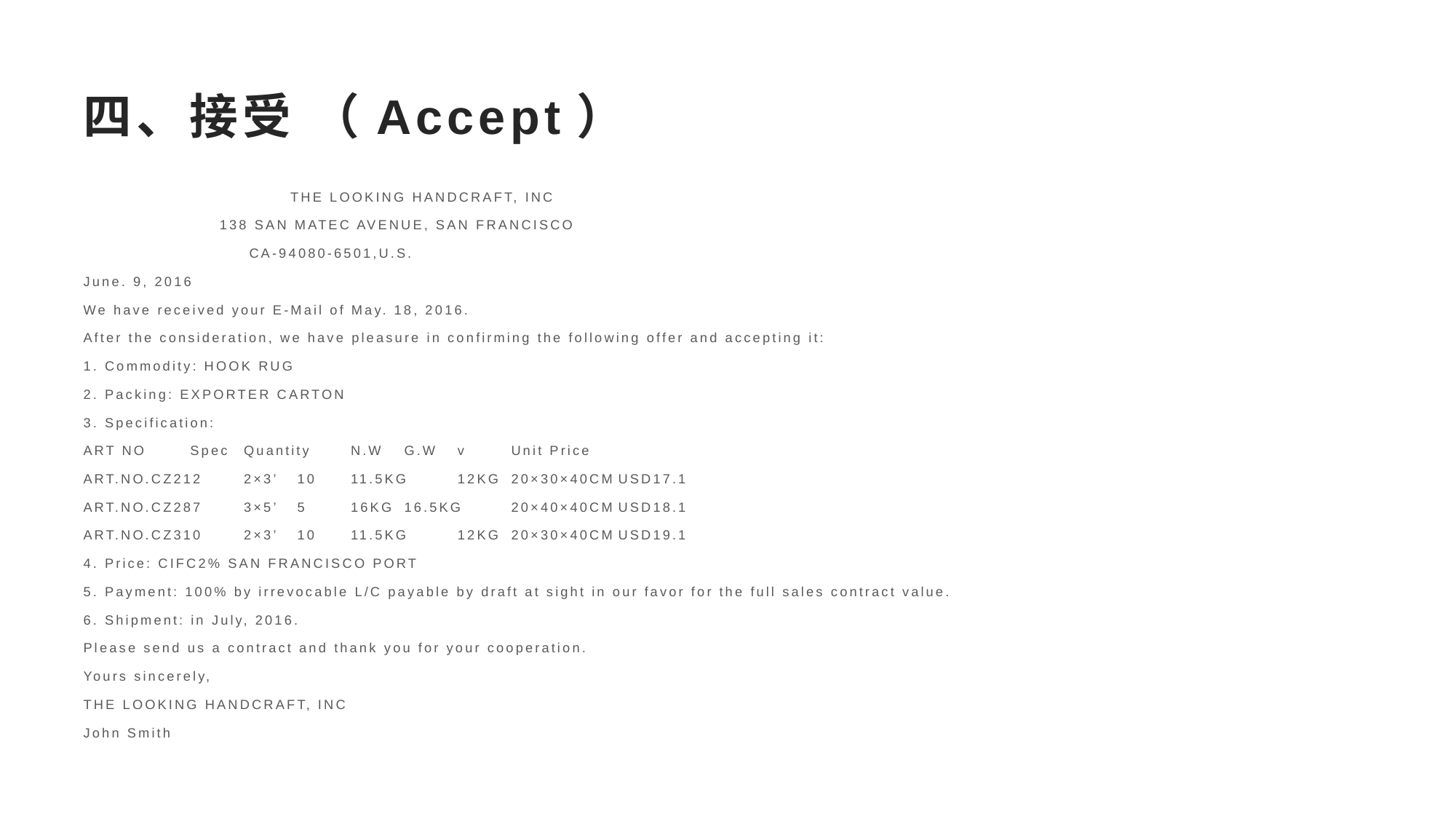

# 四、接受 （Accept）
                                   THE LOOKING HANDCRAFT, INC
	              138 SAN MATEC AVENUE, SAN FRANCISCO
	                   CA-94080-6501,U.S.
June. 9, 2016
We have received your E-Mail of May. 18, 2016.
After the consideration, we have pleasure in confirming the following offer and accepting it:
1. Commodity: HOOK RUG
2. Packing: EXPORTER CARTON
3. Specification:
ART NO	Spec	Quantity	N.W	G.W	v	Unit Price
ART.NO.CZ212	2×3’	10	11.5KG	12KG	20×30×40CM	USD17.1
ART.NO.CZ287	3×5’	5	16KG	16.5KG	20×40×40CM	USD18.1
ART.NO.CZ310	2×3’	10	11.5KG	12KG	20×30×40CM	USD19.1
4. Price: CIFC2% SAN FRANCISCO PORT
5. Payment: 100% by irrevocable L/C payable by draft at sight in our favor for the full sales contract value.
6. Shipment: in July, 2016.
Please send us a contract and thank you for your cooperation.
Yours sincerely,
THE LOOKING HANDCRAFT, INC
John Smith